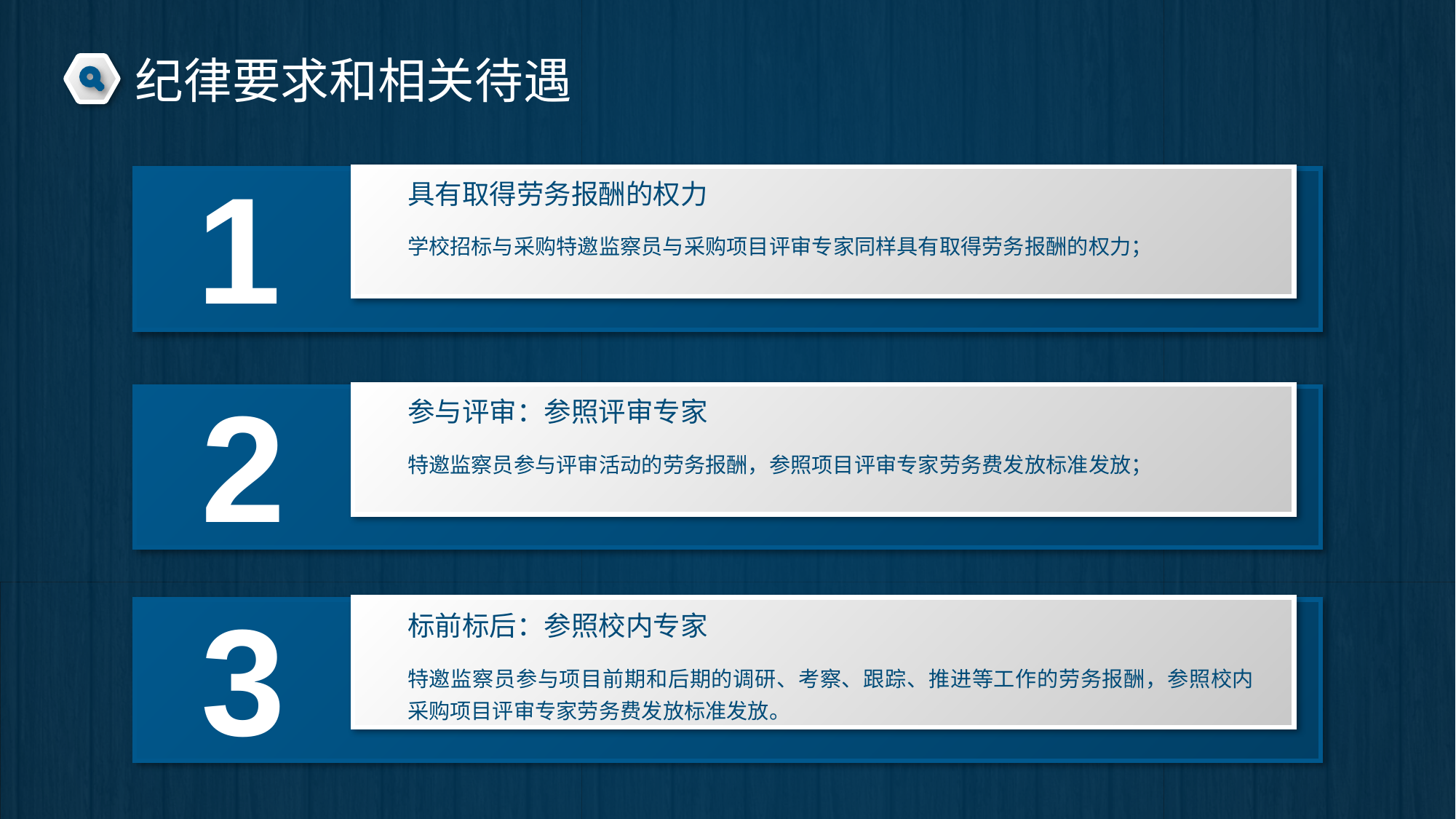

纪律要求和相关待遇

1

具有取得劳务报酬的权力
学校招标与采购特邀监察员与采购项目评审专家同样具有取得劳务报酬的权力；
2

参与评审：参照评审专家
特邀监察员参与评审活动的劳务报酬，参照项目评审专家劳务费发放标准发放；
3

标前标后：参照校内专家
特邀监察员参与项目前期和后期的调研、考察、跟踪、推进等工作的劳务报酬，参照校内采购项目评审专家劳务费发放标准发放。